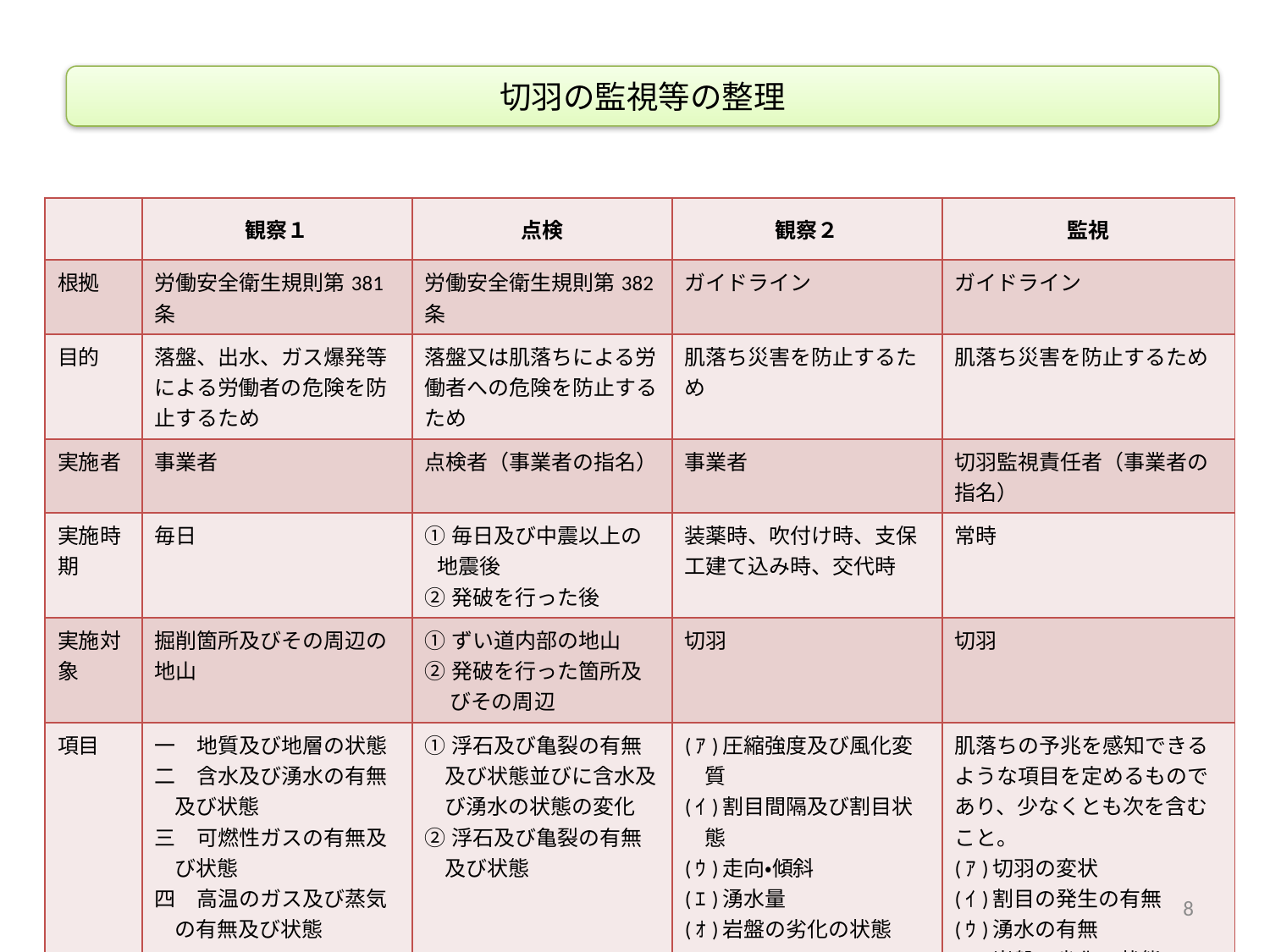

切羽の監視等の整理
|  | 観察１ | 点検 | 観察２ | 監視 |
| --- | --- | --- | --- | --- |
| 根拠 | 労働安全衛生規則第381条 | 労働安全衛生規則第382条 | ガイドライン | ガイドライン |
| 目的 | 落盤、出水、ガス爆発等による労働者の危険を防止するため | 落盤又は肌落ちによる労働者への危険を防止するため | 肌落ち災害を防止するため | 肌落ち災害を防止するため |
| 実施者 | 事業者 | 点検者（事業者の指名） | 事業者 | 切羽監視責任者（事業者の指名） |
| 実施時期 | 毎日 | ①毎日及び中震以上の地震後 ②発破を行った後 | 装薬時、吹付け時、支保工建て込み時、交代時 | 常時 |
| 実施対象 | 掘削箇所及びその周辺の地山 | ①ずい道内部の地山 ②発破を行った箇所及びその周辺 | 切羽 | 切羽 |
| 項目 | 一　地質及び地層の状態 二　含水及び湧水の有無及び状態 三　可燃性ガスの有無及び状態 四　高温のガス及び蒸気の有無及び状態 | ①浮石及び亀裂の有無及び状態並びに含水及び湧水の状態の変化 ②浮石及び亀裂の有無及び状態 | (ｱ)圧縮強度及び風化変質 (ｲ)割目間隔及び割目状態 (ｳ)走向・傾斜 (ｴ)湧水量 (ｵ)岩盤の劣化の状態 | 肌落ちの予兆を感知できるような項目を定めるものであり、少なくとも次を含むこと。 (ｱ)切羽の変状 (ｲ)割目の発生の有無 (ｳ)湧水の有無 (ｴ)岩盤の劣化の状態 |
8